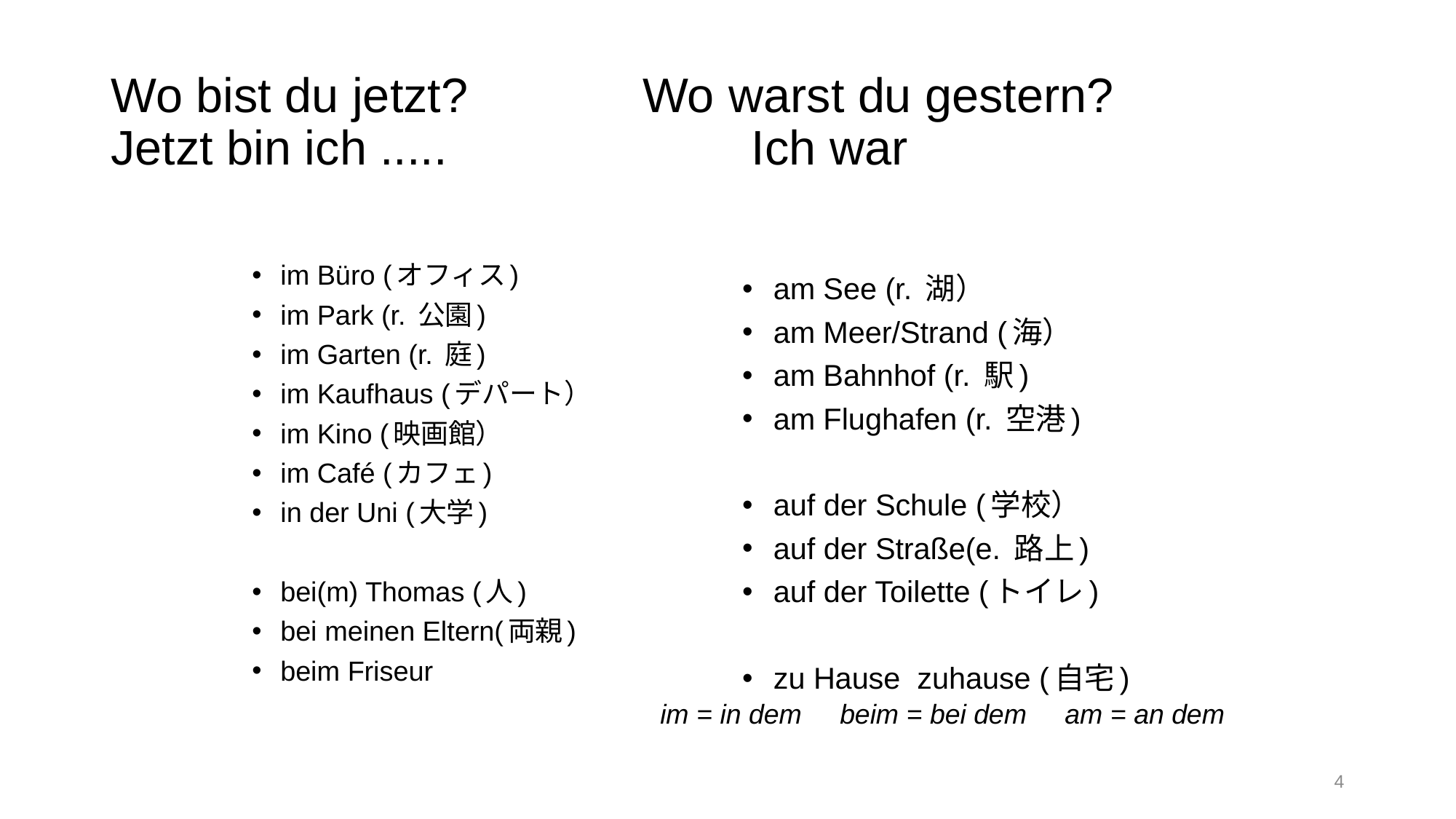

# Wo bist du jetzt?             Wo warst du gestern? Jetzt bin ich ..... 　                    Ich war
im Büro (オフィス)
im Park (r. 公園)
im Garten (r. 庭)
im Kaufhaus (デパート）
im Kino (映画館）
im Café (カフェ)
in der Uni (大学)

bei(m) Thomas (人)
bei meinen Eltern(両親)
beim Friseur

am See (r. 湖）
am Meer/Strand (海）
am Bahnhof (r. 駅)
am Flughafen (r. 空港)

auf der Schule (学校）
auf der Straße(e. 路上)
auf der Toilette (トイレ)

zu Hause  zuhause (自宅)

im = in dem     beim = bei dem     am = an dem
4